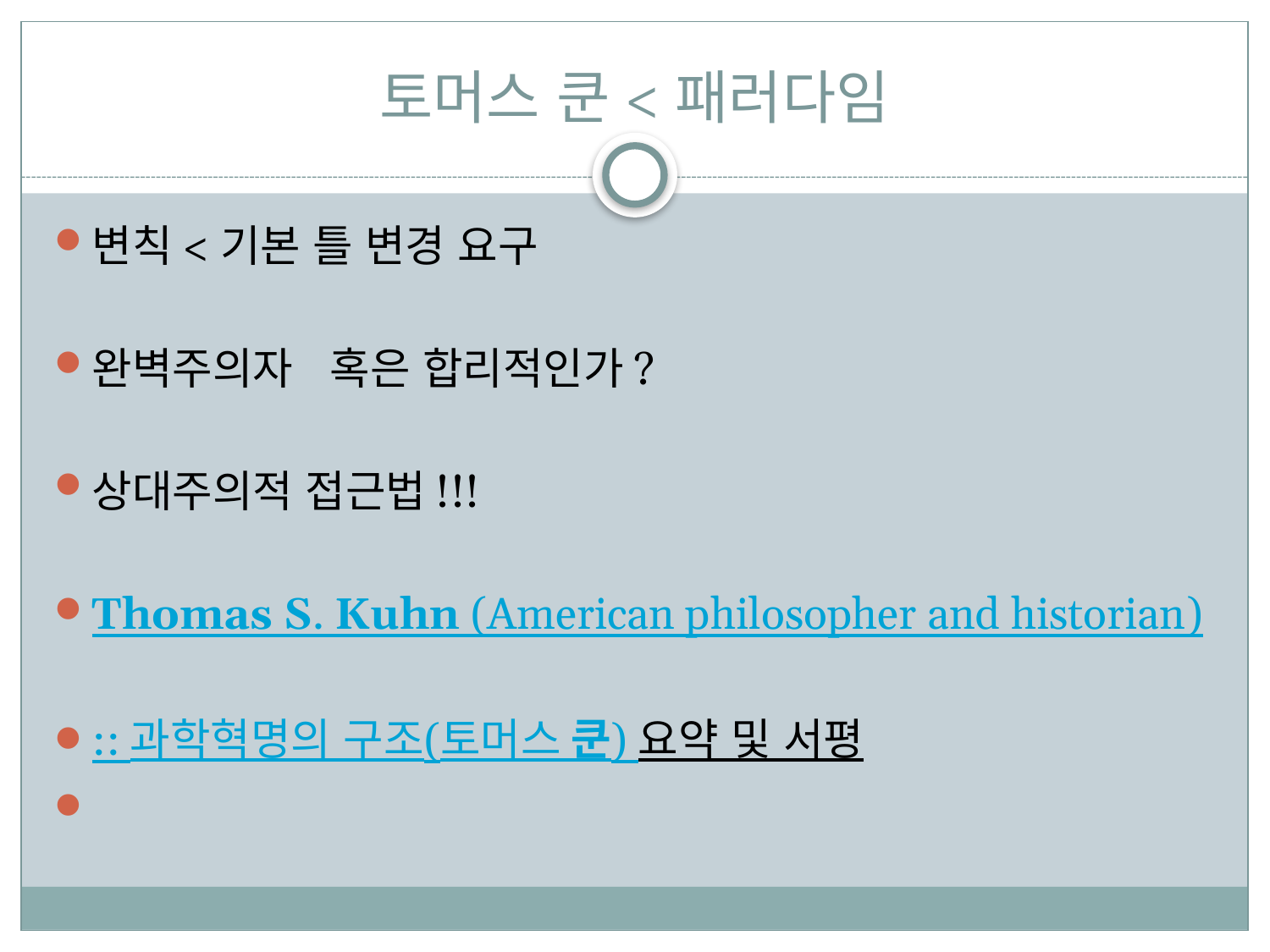

# 토머스 쿤<패러다임
변칙<기본 틀 변경 요구

완벽주의자   혹은 합리적인가?

상대주의적 접근법!!!

Thomas S. Kuhn (American philosopher and historian)

:: 과학혁명의 구조(토머스 쿤) 요약 및 서평